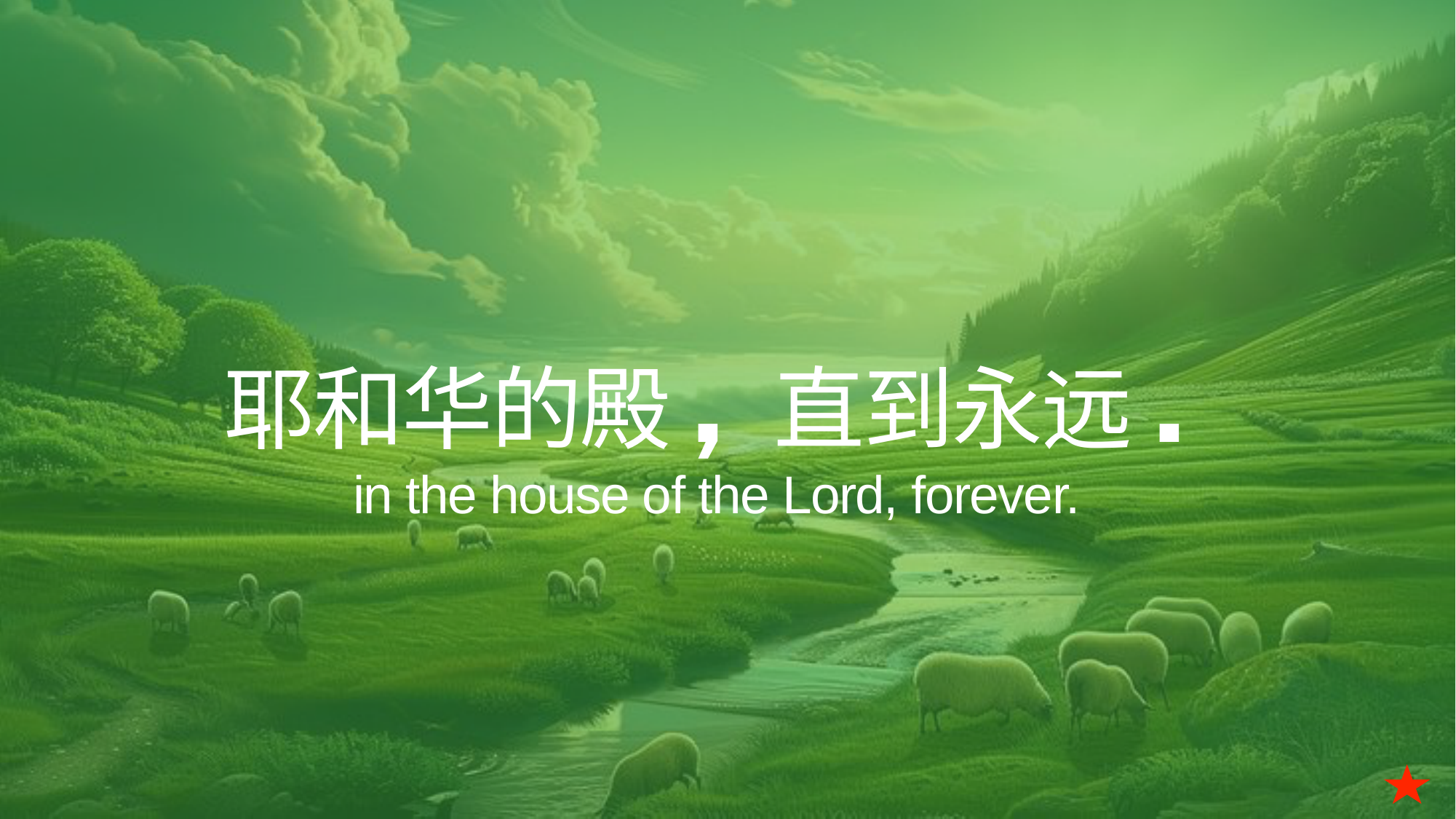

耶和华的殿, 直到永远.
in the house of the Lord, forever.